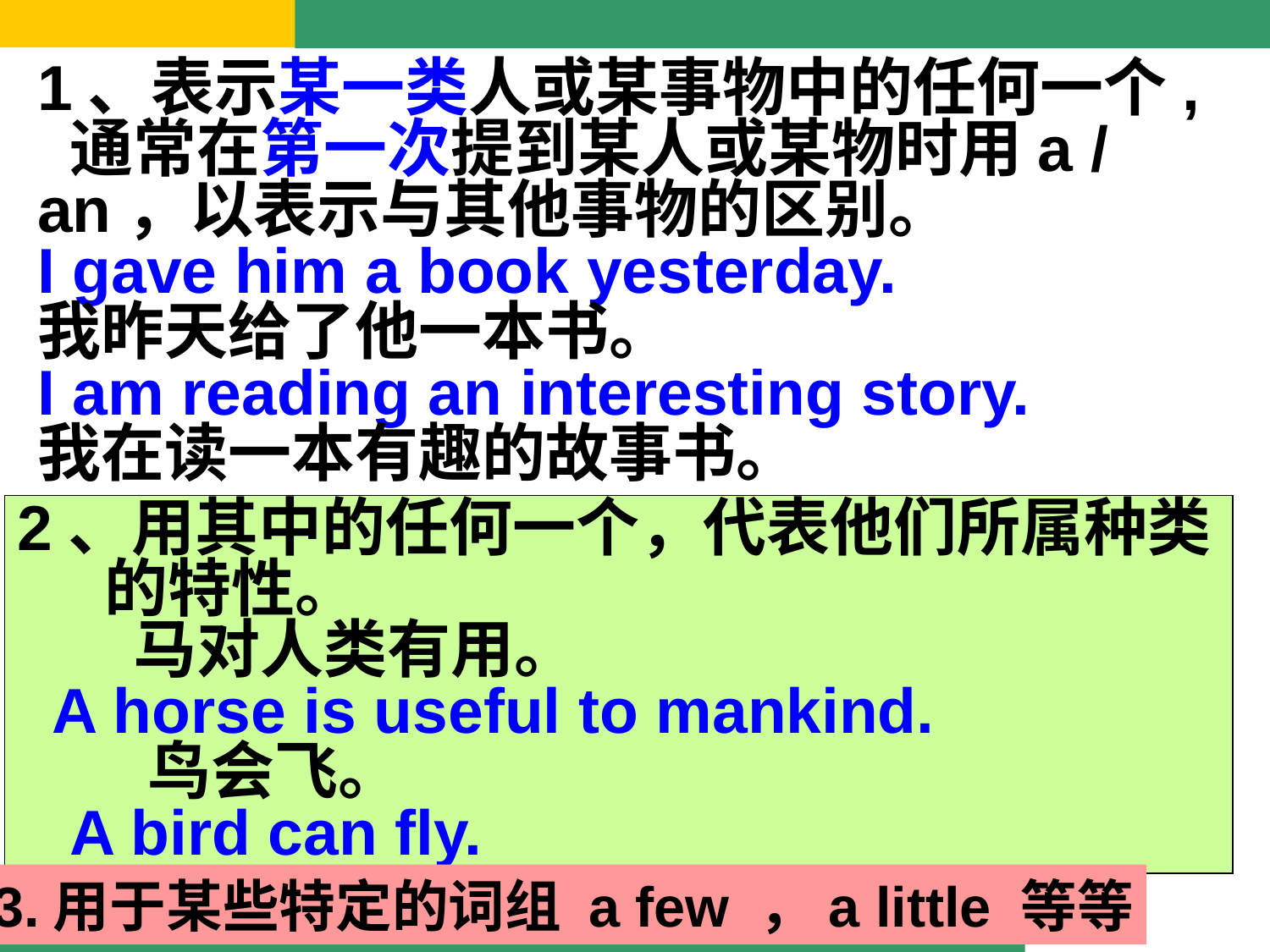

1、表示某一类人或某事物中的任何一个, 通常在第一次提到某人或某物时用a / an，以表示与其他事物的区别。
I gave him a book yesterday.
我昨天给了他一本书。
I am reading an interesting story.
我在读一本有趣的故事书。
2、用其中的任何一个，代表他们所属种类
     的特性。
       马对人类有用。
  A horse is useful to mankind.
        鸟会飞。
   A bird can fly.
3.用于某些特定的词组 a few ，a little 等等